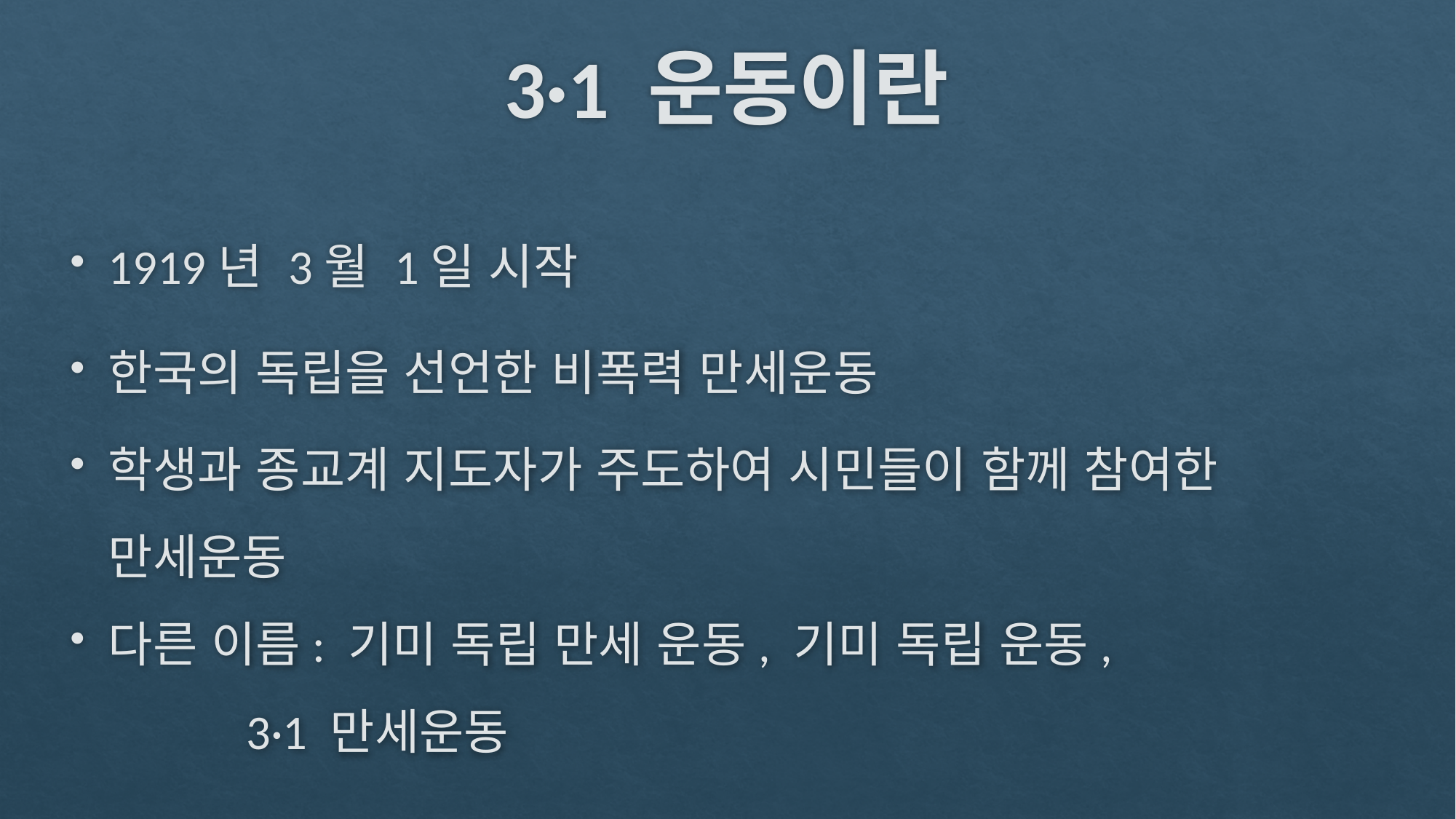

# 3·1 운동이란
1919년 3월 1일 시작
한국의 독립을 선언한 비폭력 만세운동
학생과 종교계 지도자가 주도하여 시민들이 함께 참여한 만세운동
다른 이름: 기미 독립 만세 운동, 기미 독립 운동,
                3·1 만세운동